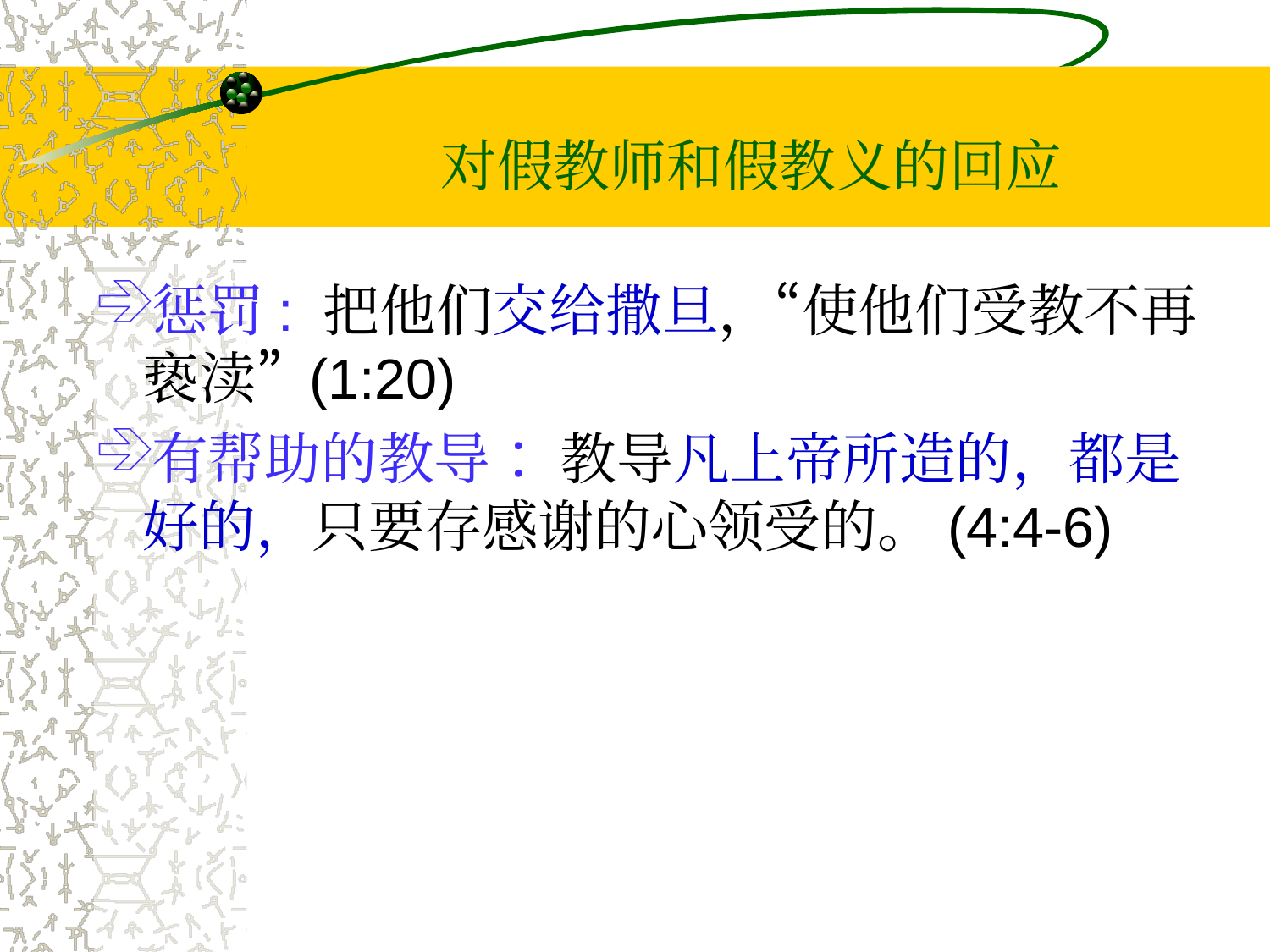

# 对假教师和假教义的回应
惩罚: 把他们交给撒旦，“使他们受教不再亵渎” (1:20)
有帮助的教导： 教导凡上帝所造的，都是好的，只要存感谢的心领受的。(4:4-6)